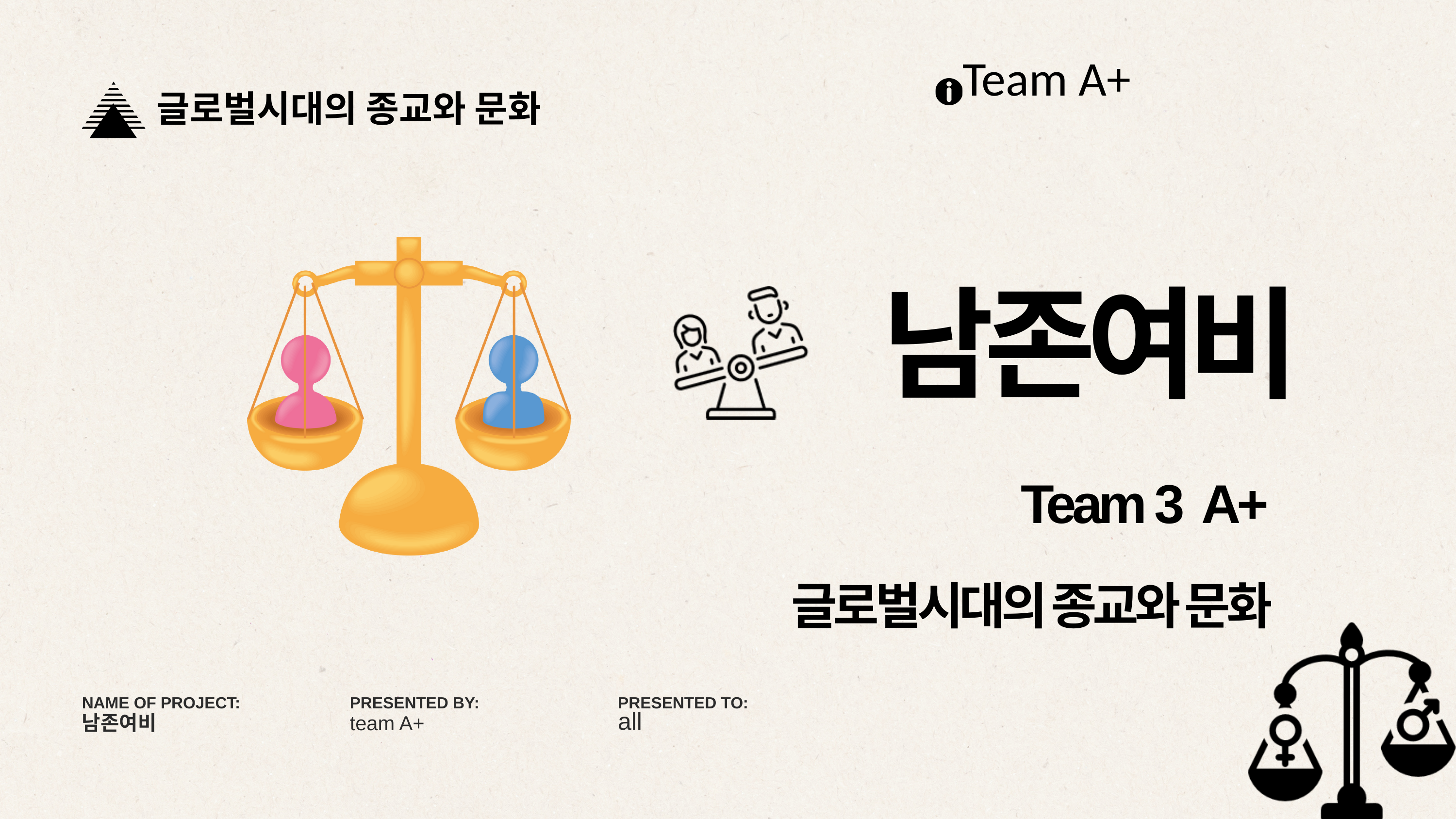

Team A+

글로벌시대의 종교와 문화

남존여비
Team 3  A+

글로벌시대의 종교와 문화

NAME OF PROJECT:
PRESENTED BY:
PRESENTED TO:
남존여비
team A+
all